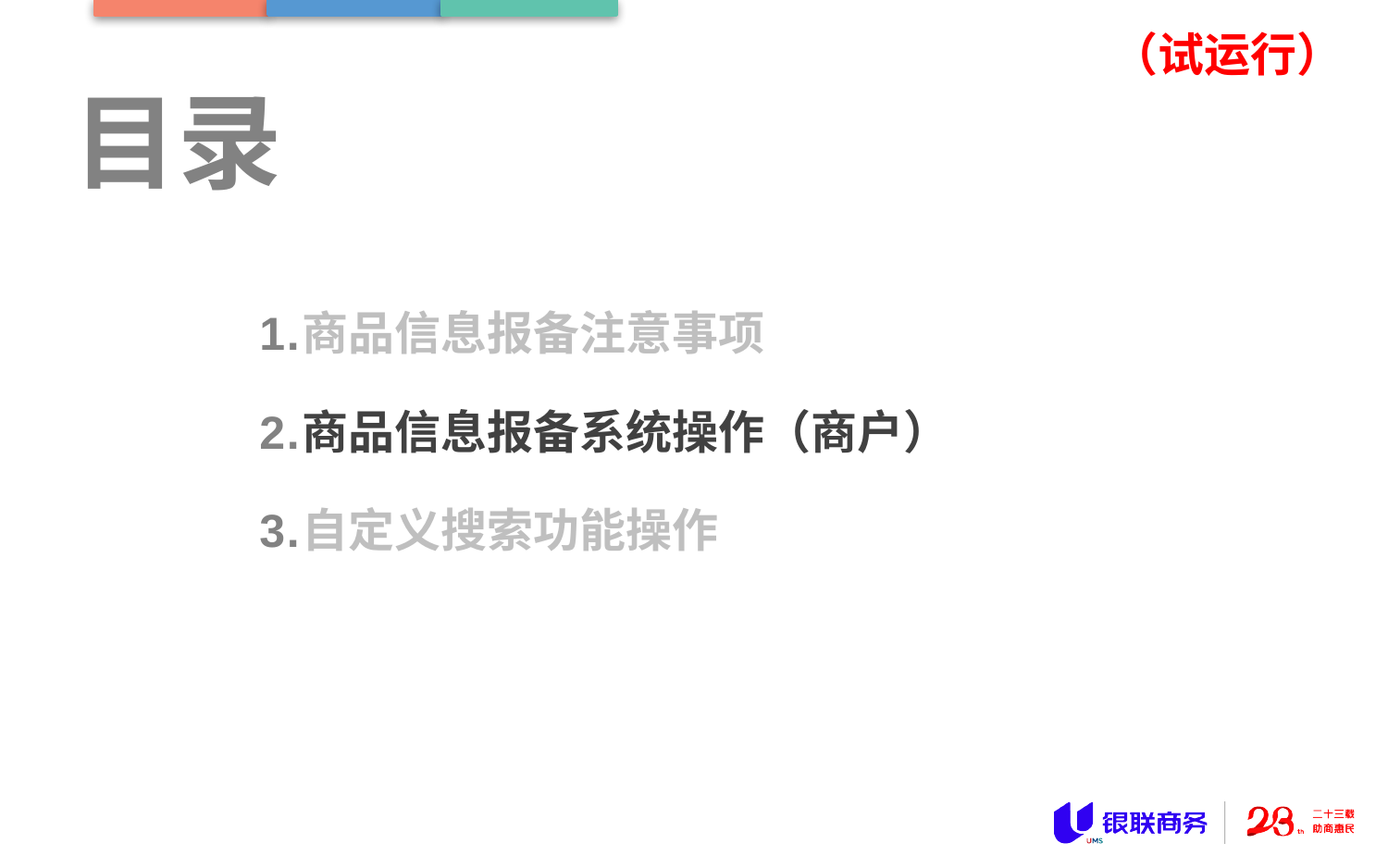

（试运行）
目录
商品信息报备注意事项
商品信息报备系统操作（商户）
自定义搜索功能操作
7